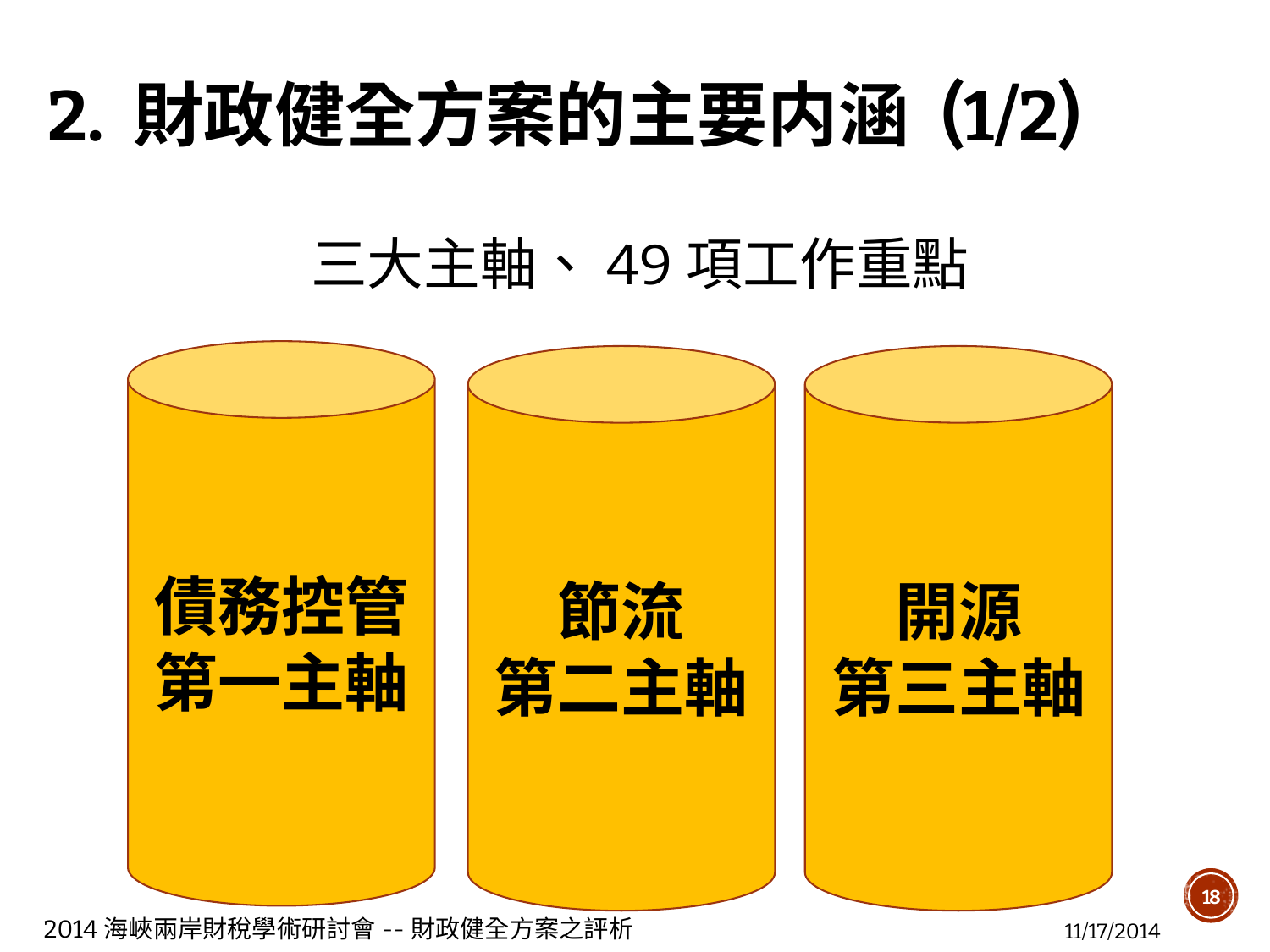

# 2. 財政健全方案的主要内涵 (1/2)
三大主軸、49項工作重點
債務控管
第一主軸
節流
第二主軸
開源
第三主軸
18
2014海峽兩岸財稅學術研討會--財政健全方案之評析
11/17/2014